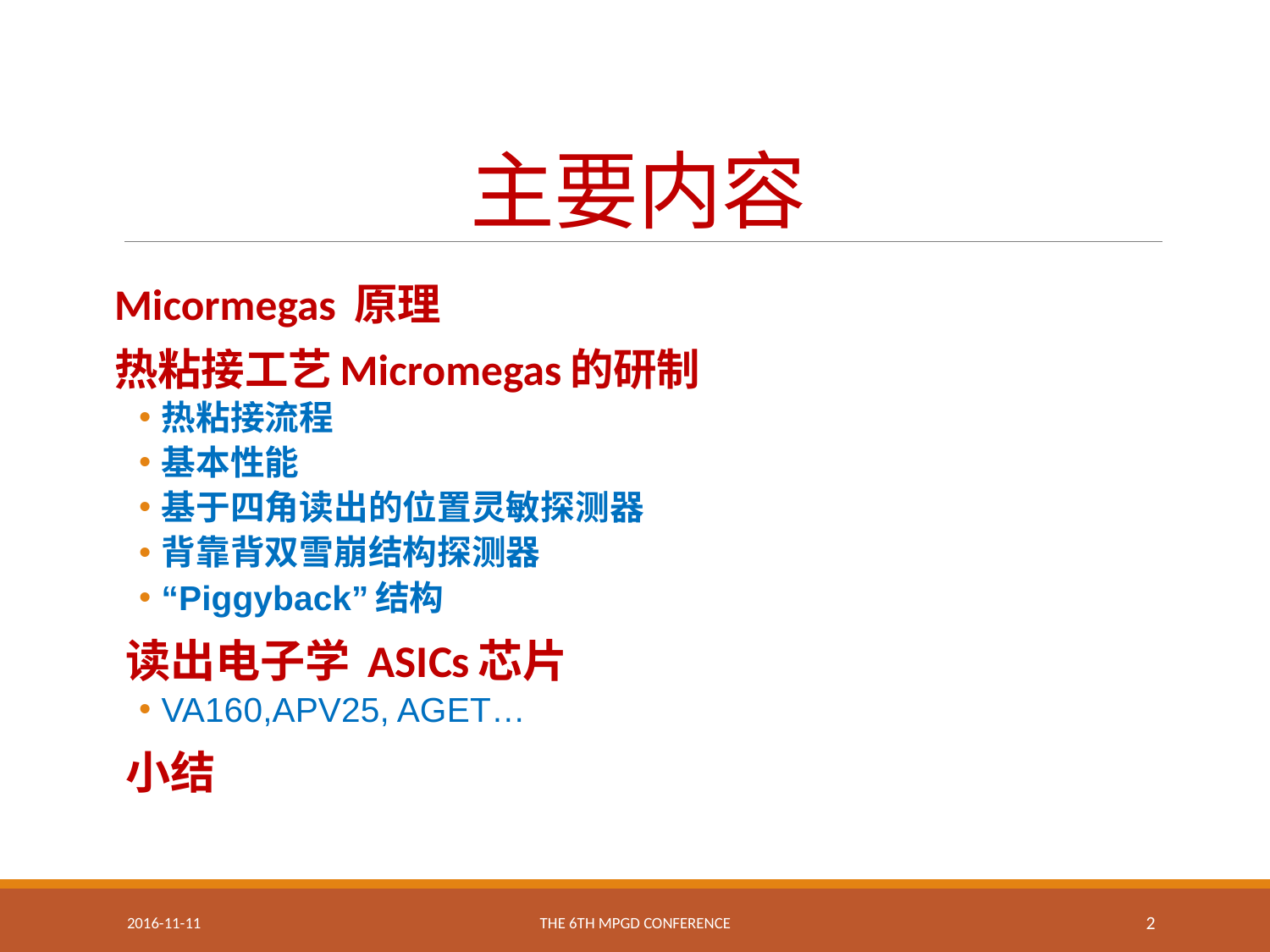

# 主要内容
Micormegas 原理
热粘接工艺Micromegas的研制
热粘接流程
基本性能
基于四角读出的位置灵敏探测器
背靠背双雪崩结构探测器
“Piggyback”结构
读出电子学 ASICs芯片
VA160,APV25, AGET…
小结

2016-11-11
The 6th MPGD conference
2